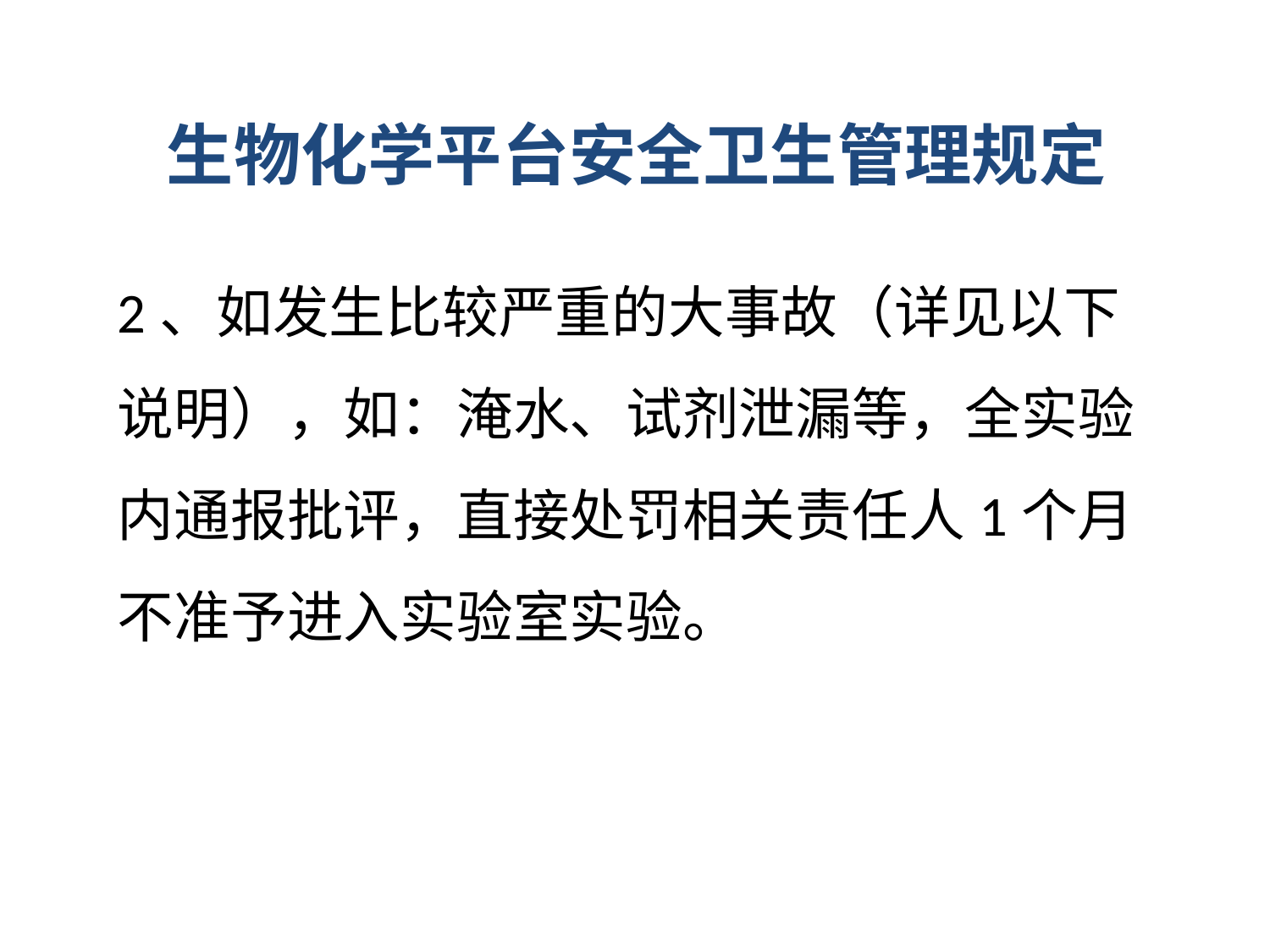

# 生物化学平台安全卫生管理规定
2、如发生比较严重的大事故（详见以下说明），如：淹水、试剂泄漏等，全实验内通报批评，直接处罚相关责任人1个月不准予进入实验室实验。